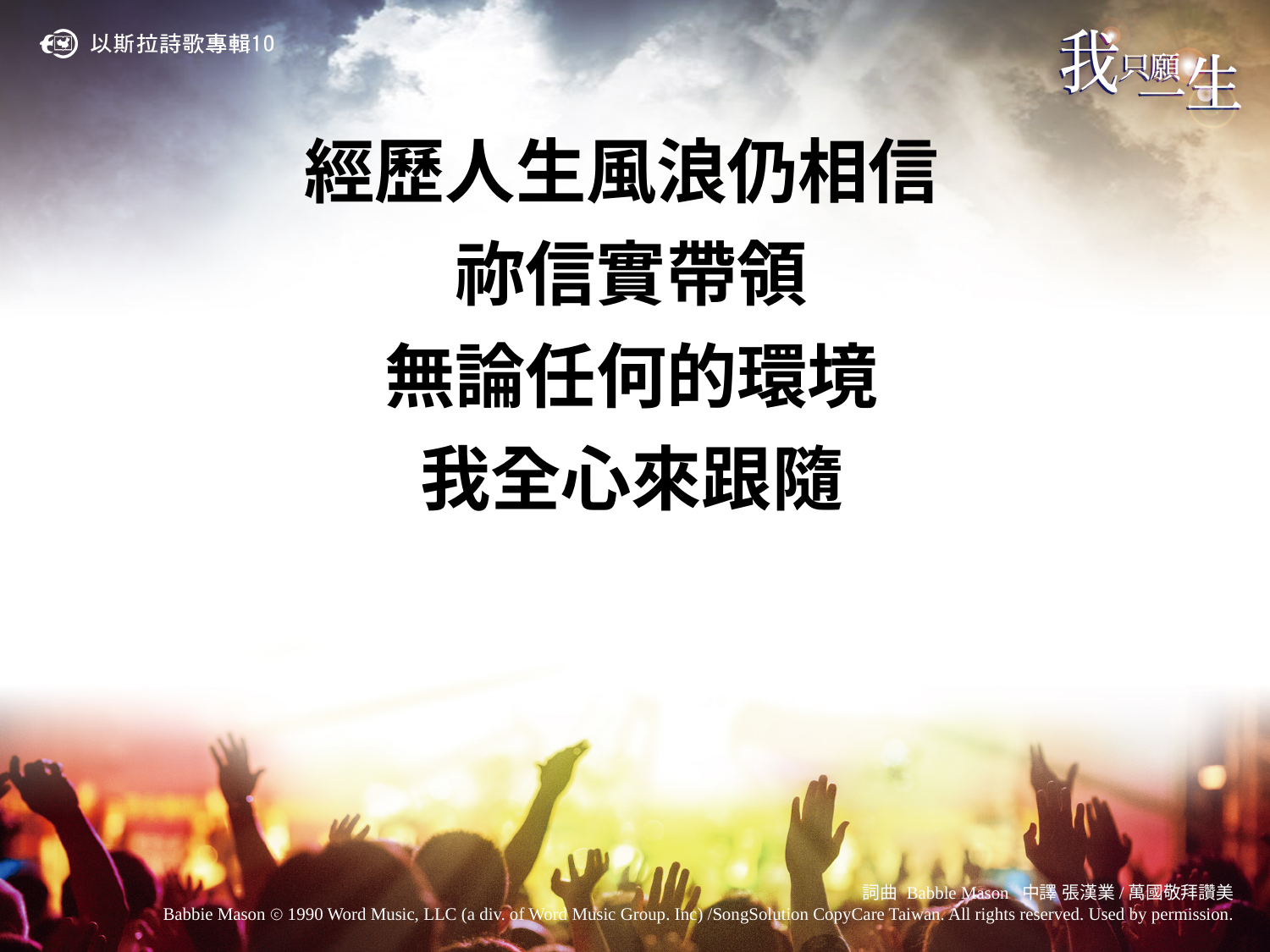

經歷人生風浪仍相信
祢信實帶領
無論任何的環境
我全心來跟隨
詞曲 Babble Mason  中譯 張漢業/萬國敬拜讚美
Babbie Mason ⓒ 1990 Word Music, LLC (a div. of Word Music Group. Inc) /SongSolution CopyCare Taiwan. All rights reserved. Used by permission.